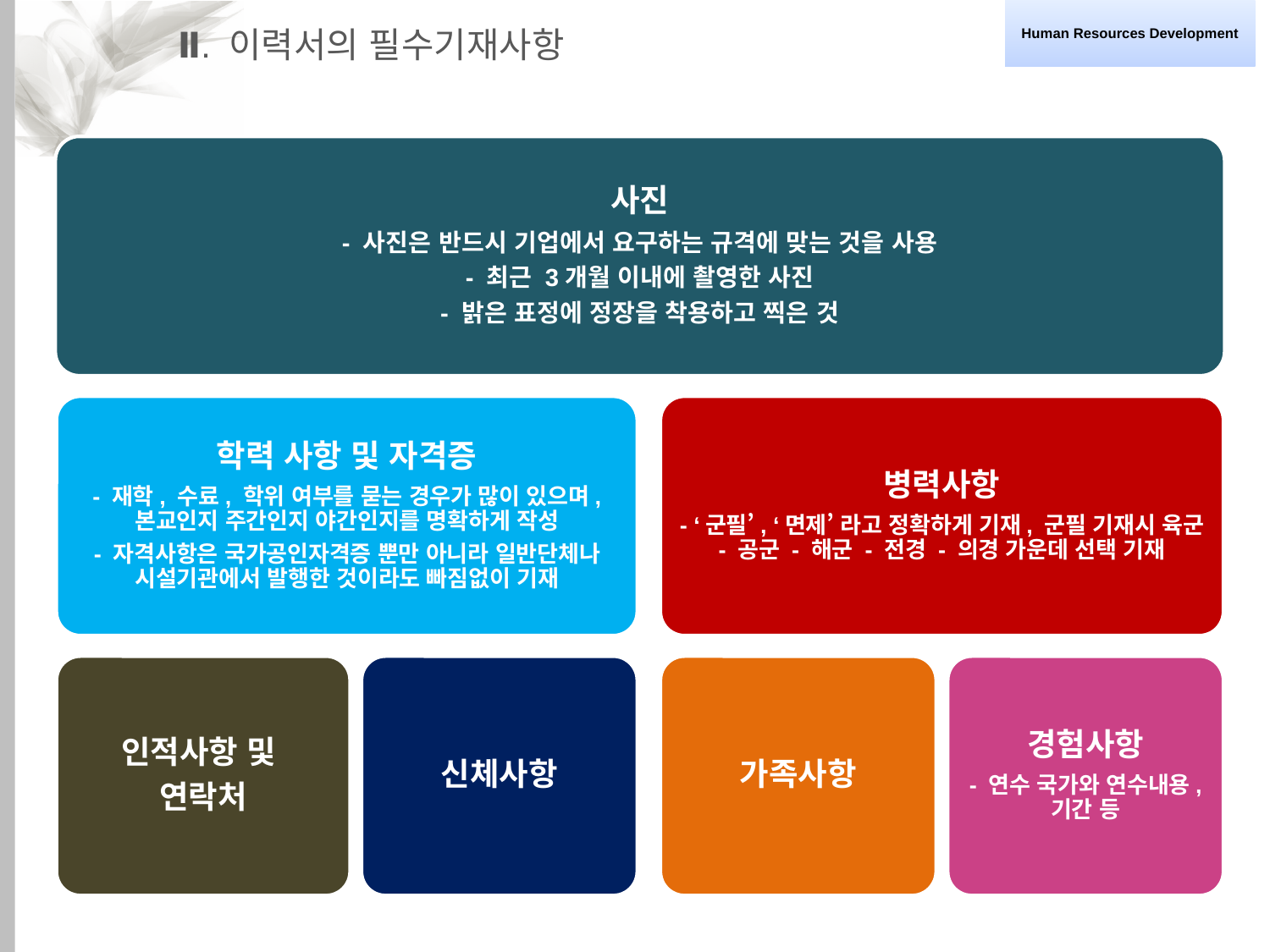

Human Resources Development
HumanResourcesDevelopment
Ⅱ. 이력서의 필수기재사항
사진
- 사진은 반드시 기업에서 요구하는 규격에 맞는 것을 사용
- 최근 3개월 이내에 촬영한 사진
- 밝은 표정에 정장을 착용하고 찍은 것
학력 사항 및 자격증
- 재학, 수료, 학위 여부를 묻는 경우가 많이 있으며, 본교인지 주간인지 야간인지를 명확하게 작성
- 자격사항은 국가공인자격증 뿐만 아니라 일반단체나 시설기관에서 발행한 것이라도 빠짐없이 기재
인적사항 및
연락처
신체사항
병력사항
- ‘군필’, ‘면제’ 라고 정확하게 기재, 군필 기재시 육군 - 공군 - 해군 - 전경 - 의경 가운데 선택 기재
가족사항
경험사항
- 연수 국가와 연수내용, 기간 등